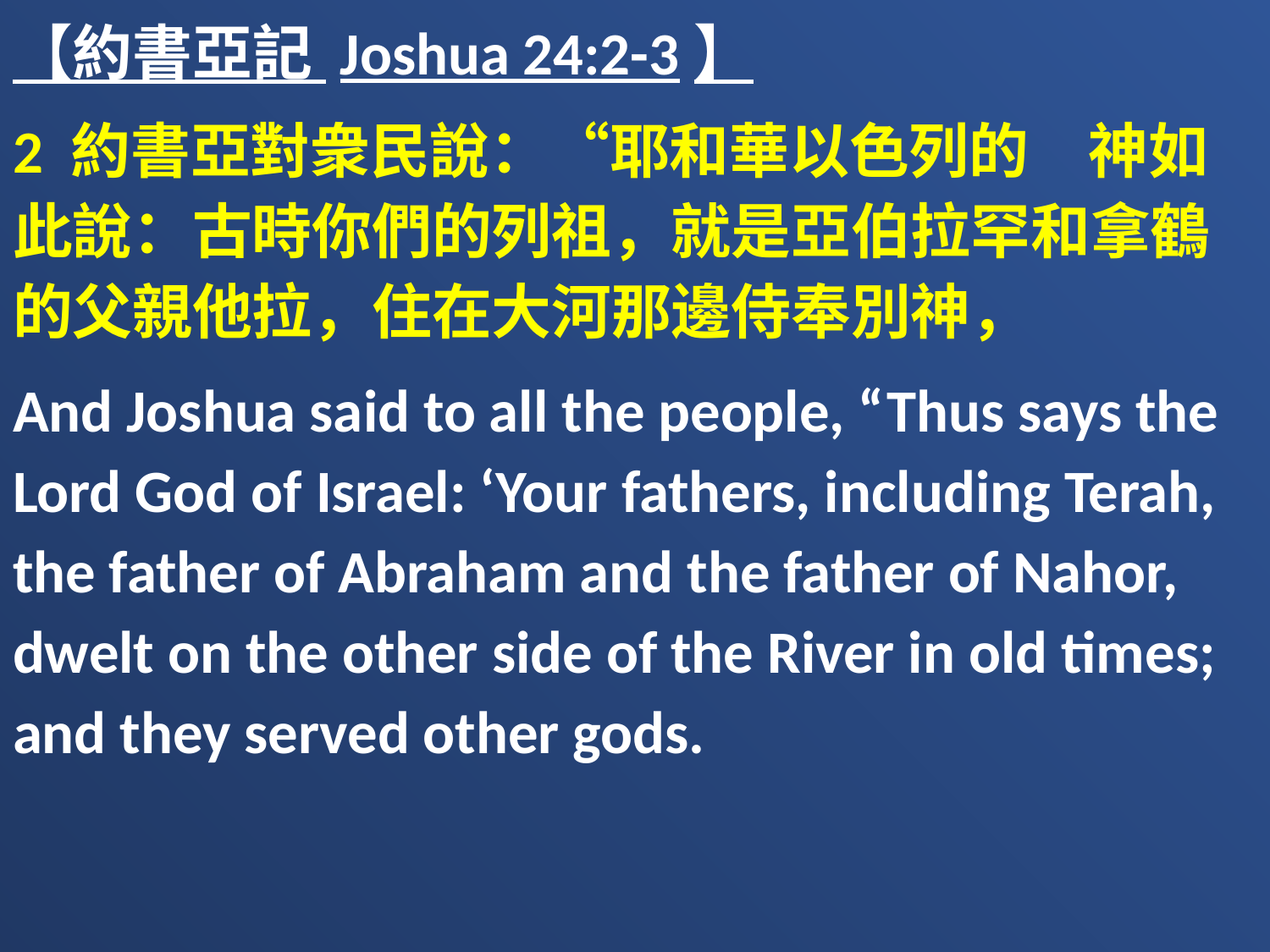

【約書亞記 Joshua 24:2-3】
2 約書亞對衆民說：“耶和華以色列的　神如此說：古時你們的列祖，就是亞伯拉罕和拿鶴的父親他拉，住在大河那邊侍奉別神，
And Joshua said to all the people, “Thus says the Lord God of Israel: ‘Your fathers, including Terah, the father of Abraham and the father of Nahor, dwelt on the other side of the River in old times; and they served other gods.